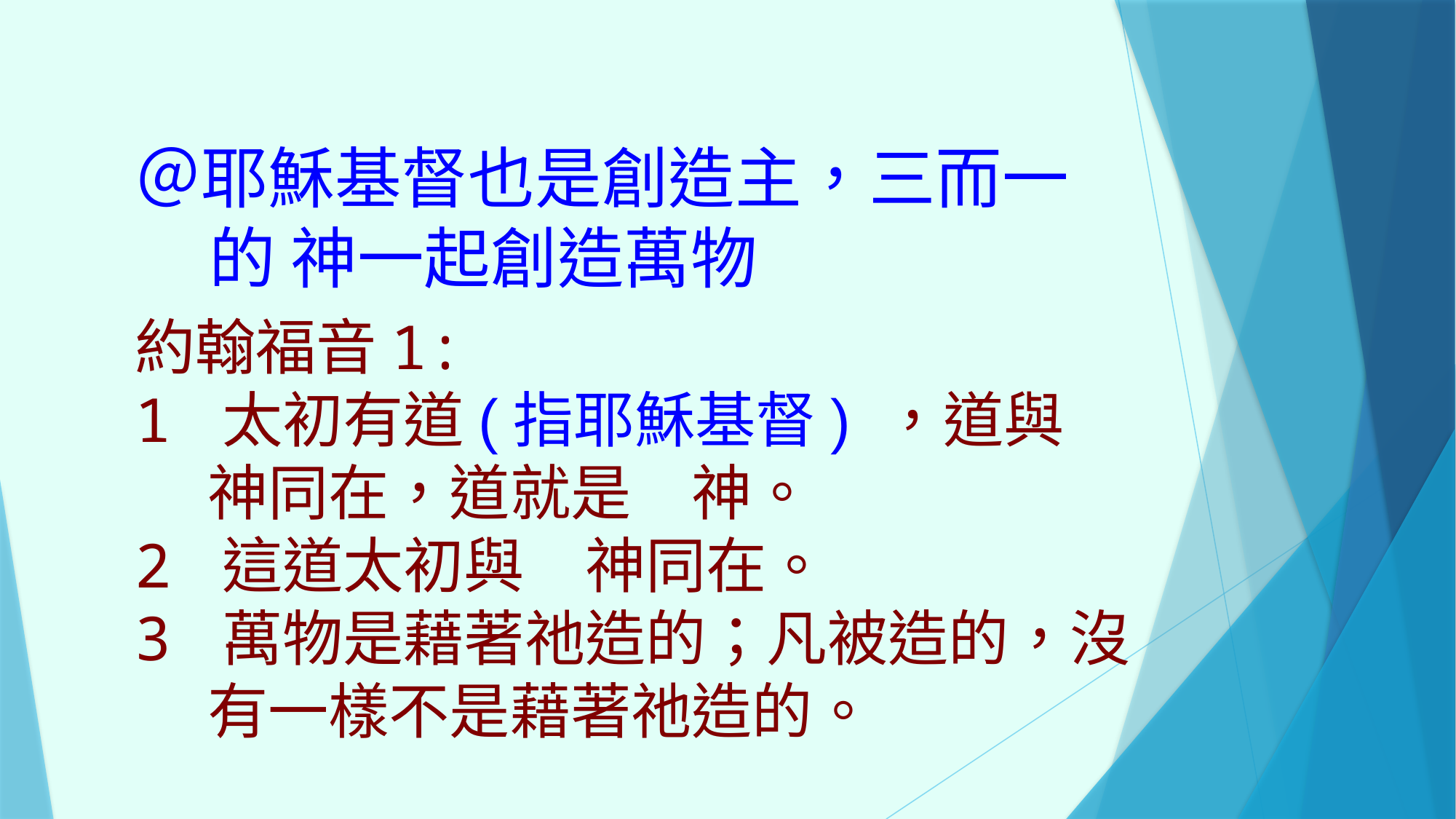

＠耶穌基督也是創造主，三而一的 神一起創造萬物
約翰福音1:
1 太初有道(指耶穌基督) ，道與　神同在，道就是　神。
2 這道太初與　神同在。
3 萬物是藉著祂造的；凡被造的，沒有一樣不是藉著祂造的。